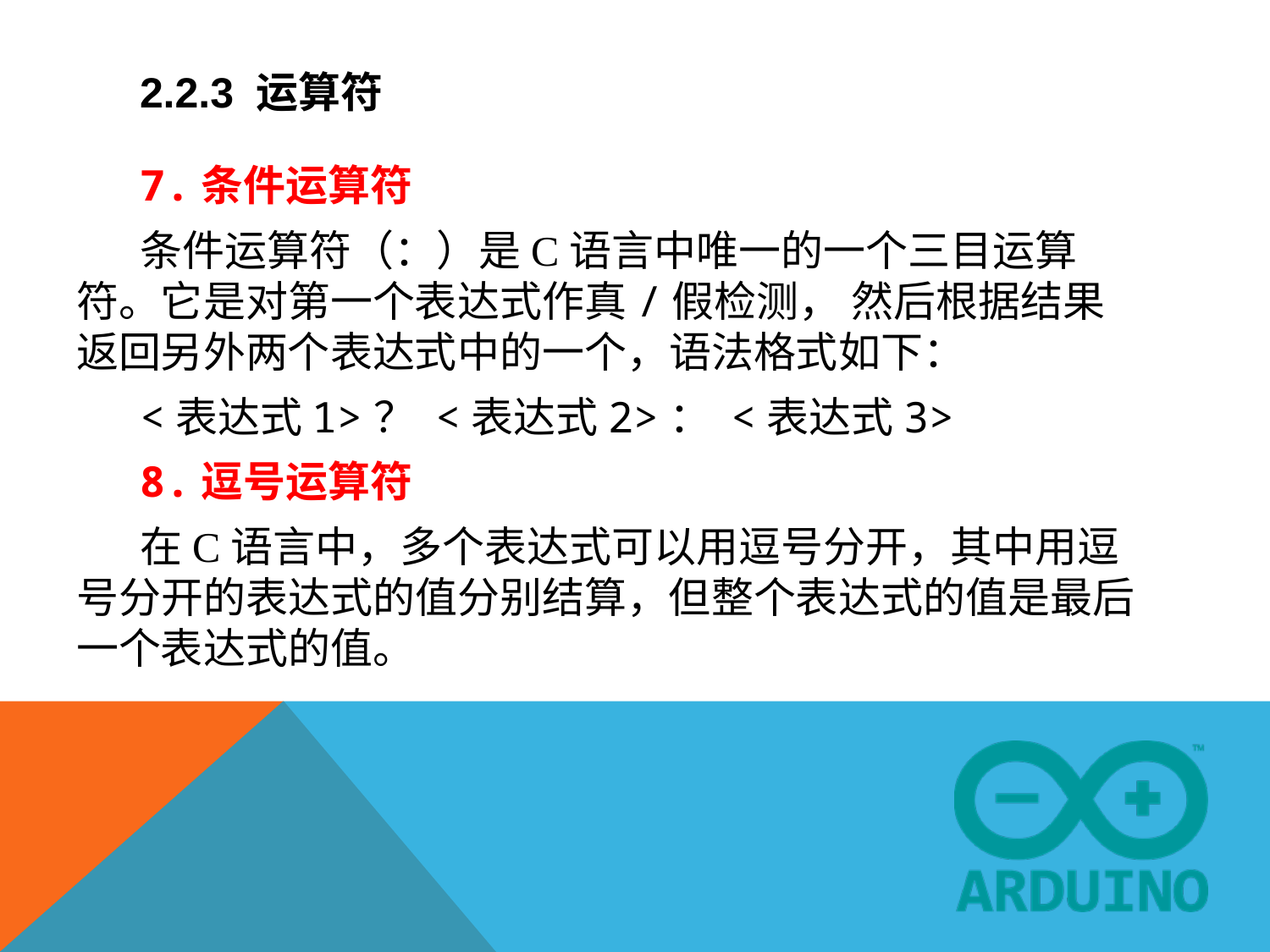

# 2.2.3 运算符
7.条件运算符
条件运算符（：）是C语言中唯一的一个三目运算符。它是对第一个表达式作真/假检测， 然后根据结果返回另外两个表达式中的一个，语法格式如下：
<表达式1>？ <表达式2>： <表达式3>
8.逗号运算符
在C语言中，多个表达式可以用逗号分开，其中用逗号分开的表达式的值分别结算，但整个表达式的值是最后一个表达式的值。